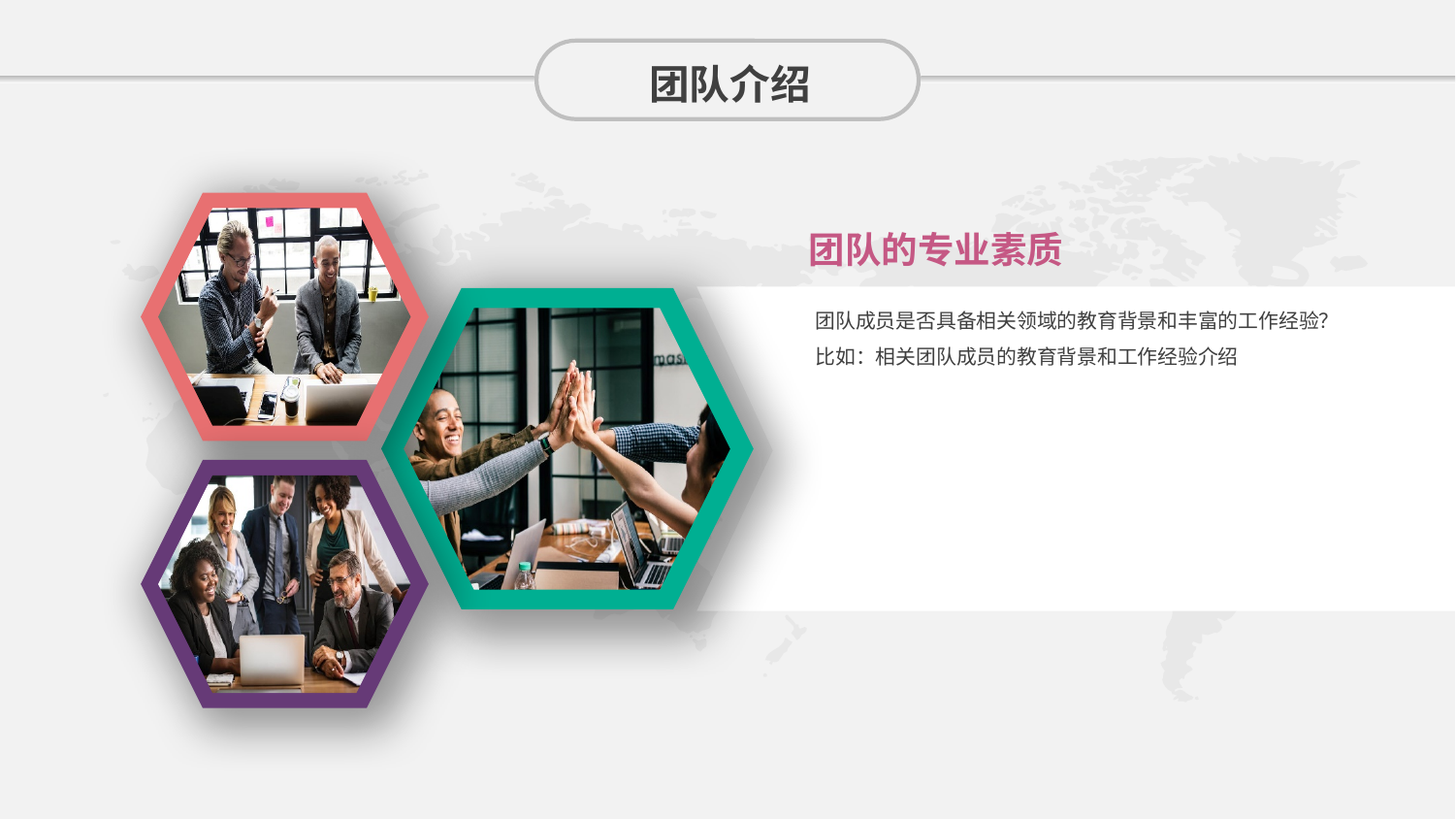

团队介绍

团队的专业素质

团队成员是否具备相关领域的教育背景和丰富的工作经验？
比如：相关团队成员的教育背景和工作经验介绍